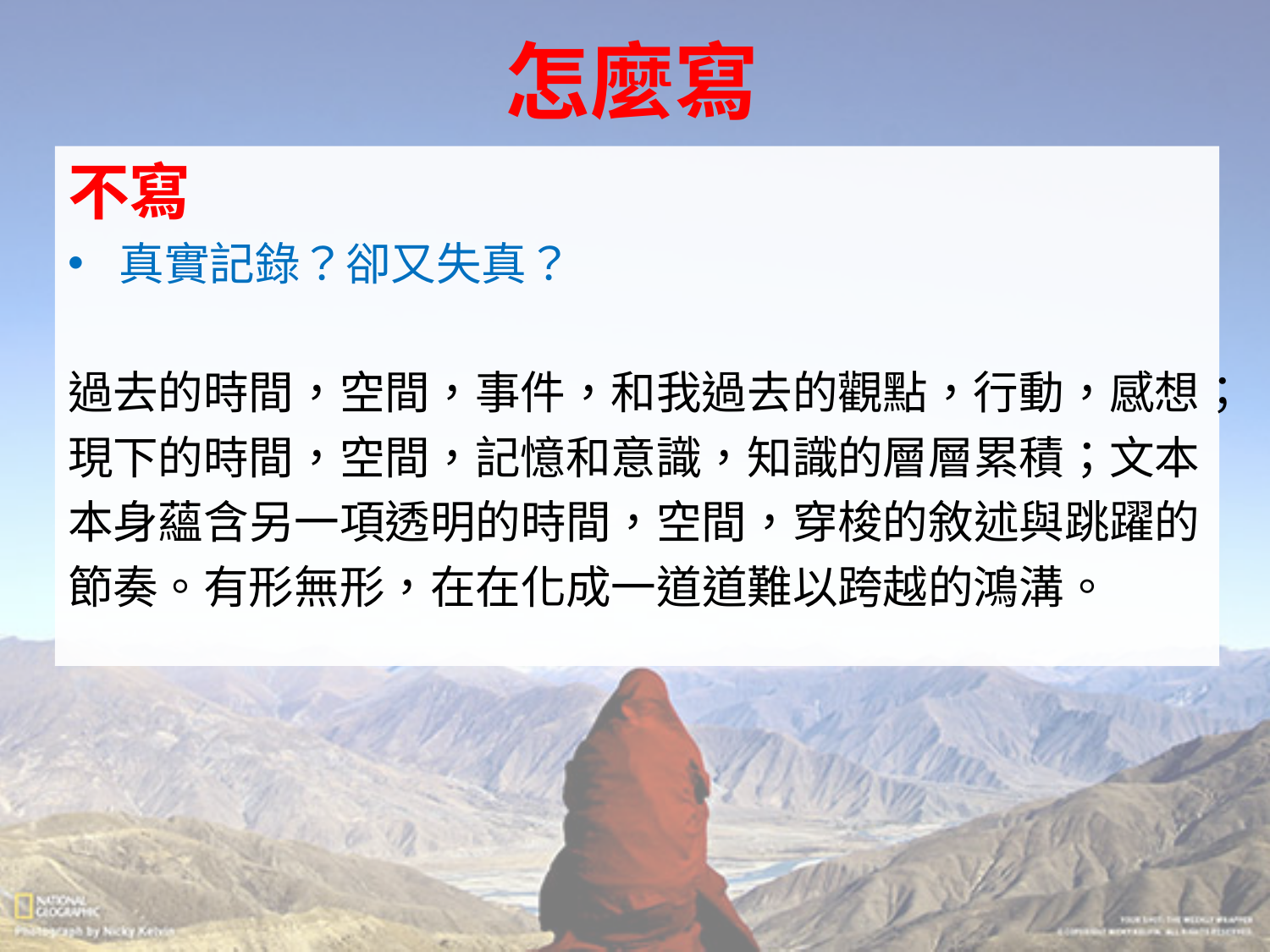

# 怎麼寫
不寫
真實記錄？卻又失真？

過去的時間，空間，事件，和我過去的觀點，行動，感想；現下的時間，空間，記憶和意識，知識的層層累積；文本本身蘊含另一項透明的時間，空間，穿梭的敘述與跳躍的節奏。有形無形，在在化成一道道難以跨越的鴻溝。